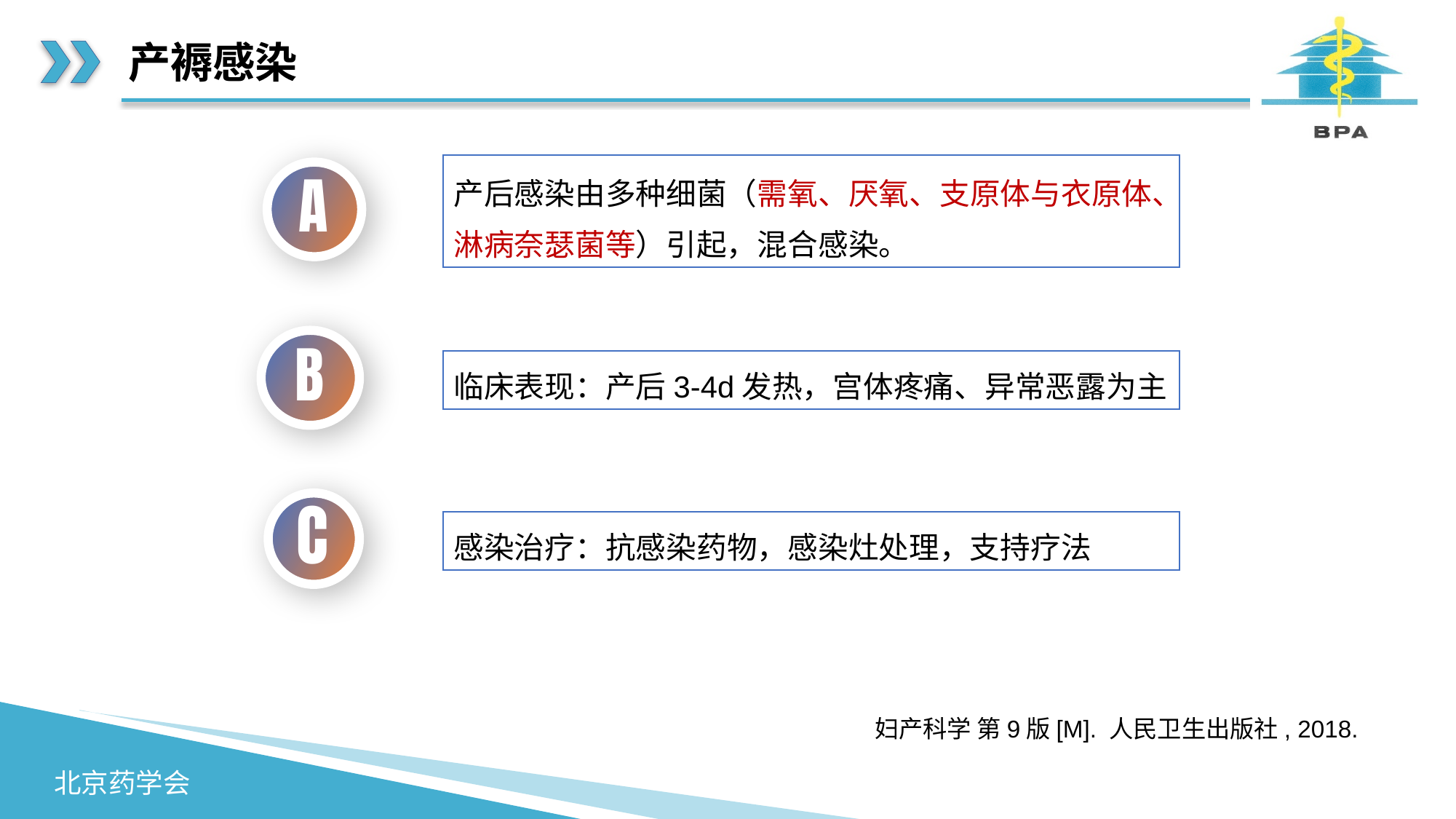

# 产褥感染
产后感染由多种细菌（需氧、厌氧、支原体与衣原体、淋病奈瑟菌等）引起，混合感染。

A

B
临床表现：产后3-4d发热，宫体疼痛、异常恶露为主
C

感染治疗：抗感染药物，感染灶处理，支持疗法
妇产科学 第9版[M]. 人民卫生出版社, 2018.